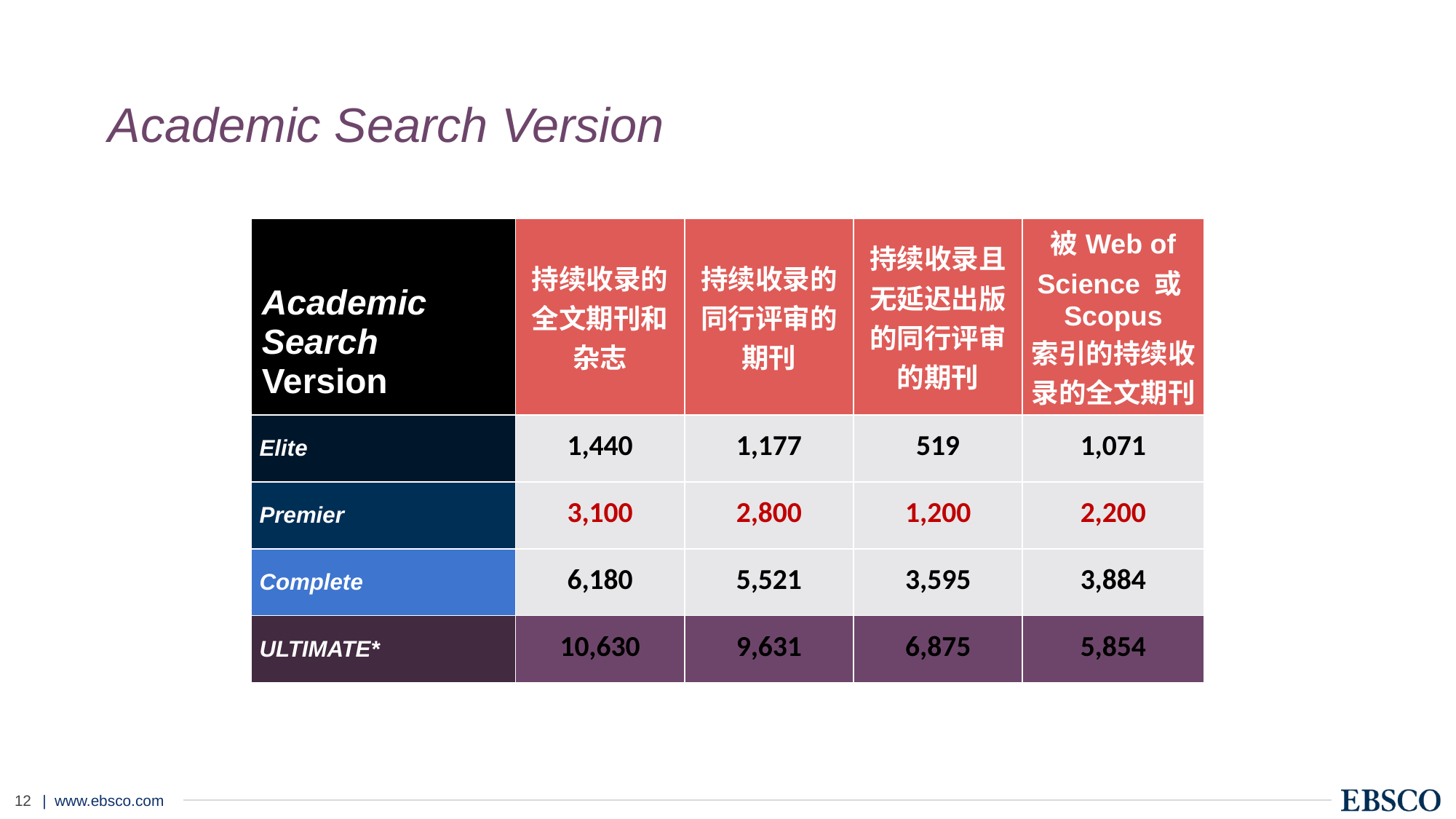

# Academic Search Version
| Academic Search Version | 持续收录的全文期刊和杂志 | 持续收录的同行评审的期刊 | 持续收录且无延迟出版的同行评审的期刊 | 被Web of Science 或Scopus 索引的持续收录的全文期刊 |
| --- | --- | --- | --- | --- |
| Elite | 1,440 | 1,177 | 519 | 1,071 |
| Premier | 3,100 | 2,800 | 1,200 | 2,200 |
| Complete | 6,180 | 5,521 | 3,595 | 3,884 |
| ULTIMATE\* | 10,630 | 9,631 | 6,875 | 5,854 |